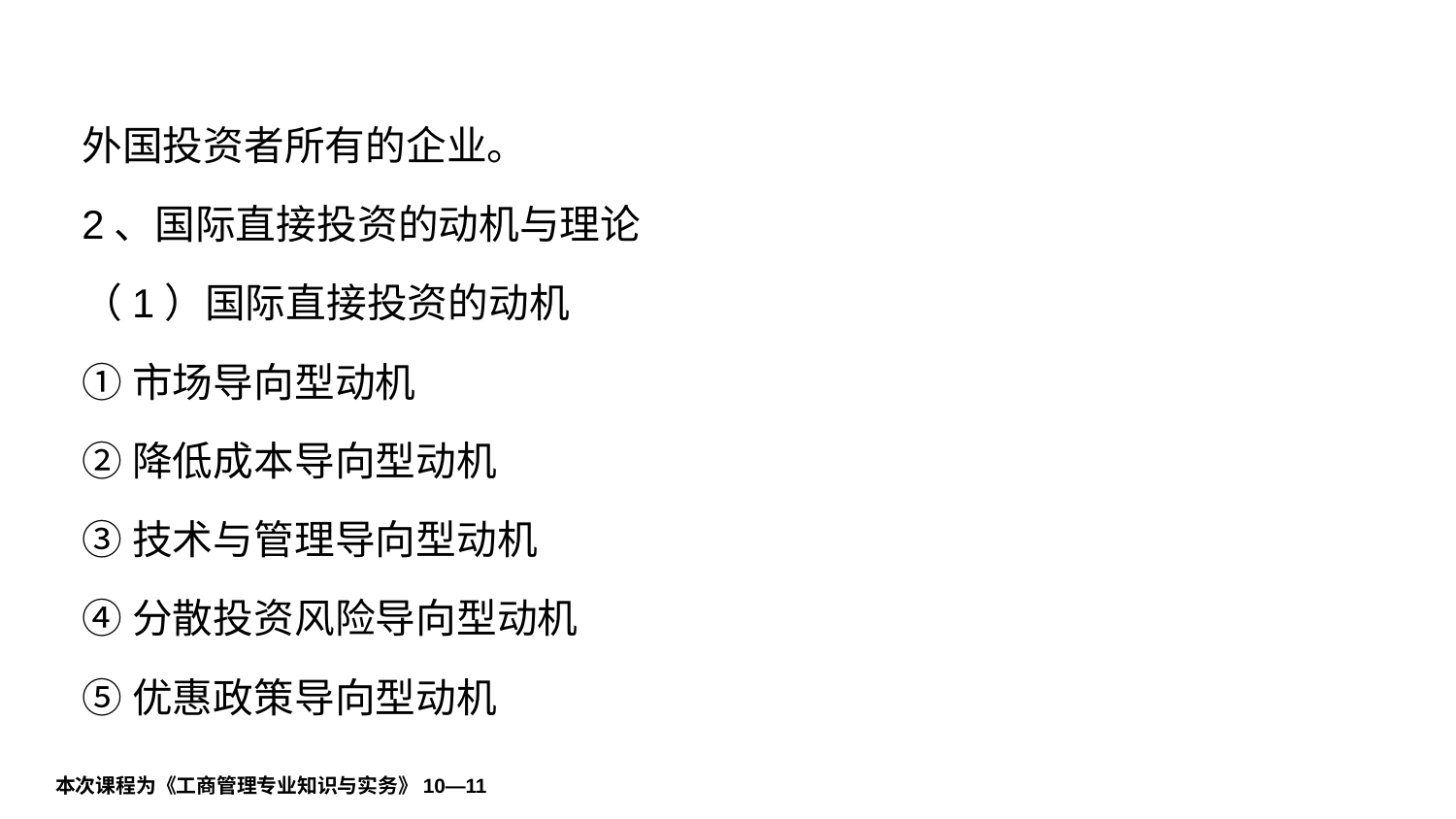

#
外国投资者所有的企业。
2、国际直接投资的动机与理论
（1）国际直接投资的动机
①市场导向型动机
②降低成本导向型动机
③技术与管理导向型动机
④分散投资风险导向型动机
⑤优惠政策导向型动机